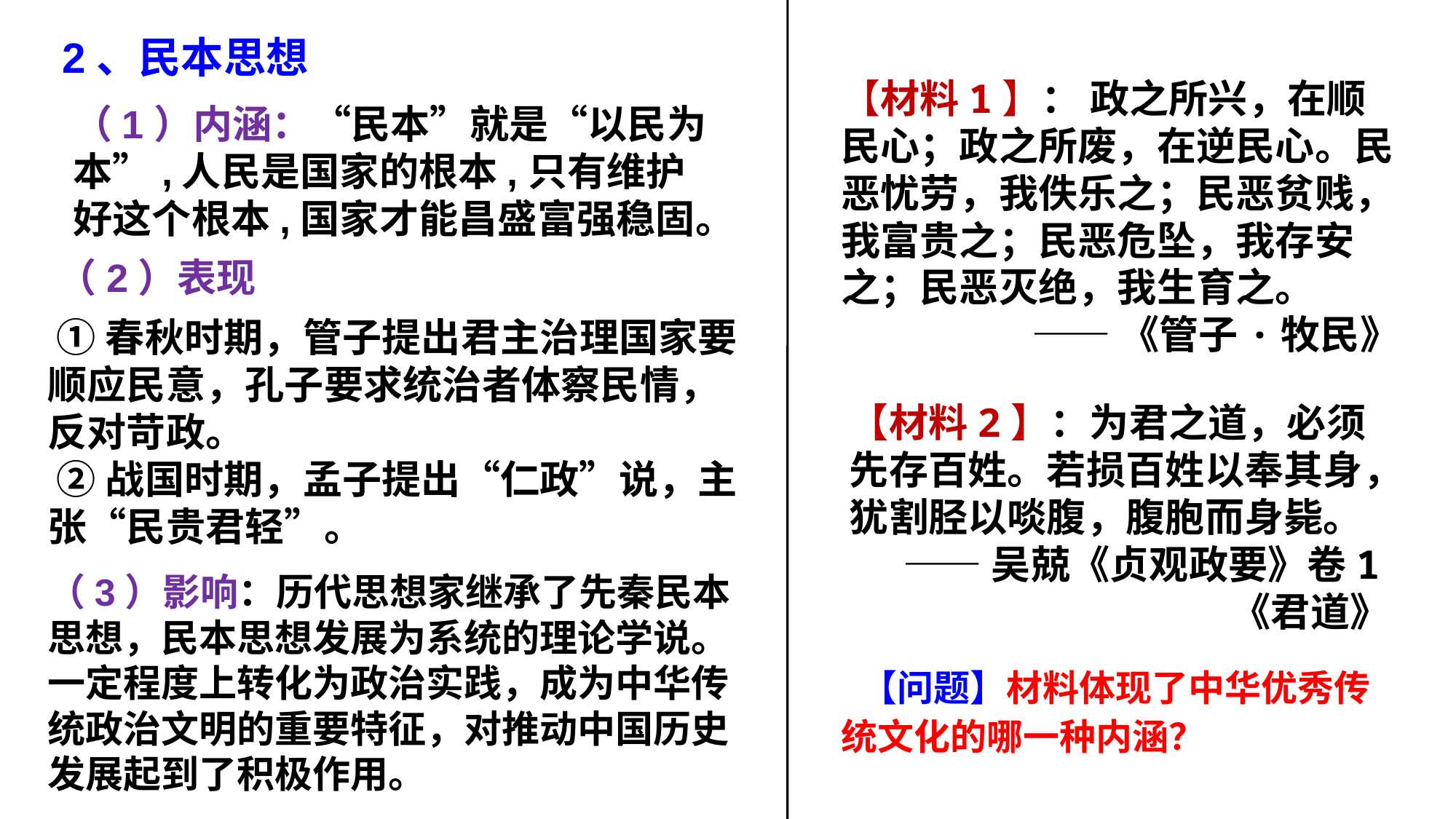

2、民本思想
【材料1】： 政之所兴，在顺民心；政之所废，在逆民心。民恶忧劳，我佚乐之；民恶贫贱，我富贵之；民恶危坠，我存安之；民恶灭绝，我生育之。
——《管子·牧民》
（1）内涵：“民本”就是“以民为本”,人民是国家的根本,只有维护好这个根本,国家才能昌盛富强稳固。
（2）表现
 ①春秋时期，管子提出君主治理国家要顺应民意，孔子要求统治者体察民情，反对苛政。
 ②战国时期，孟子提出“仁政”说，主张“民贵君轻”。
【材料2】：为君之道，必须先存百姓。若损百姓以奉其身，犹割胫以啖腹，腹胞而身毙。
——吴兢《贞观政要》卷1《君道》
（3）影响：历代思想家继承了先秦民本思想，民本思想发展为系统的理论学说。一定程度上转化为政治实践，成为中华传统政治文明的重要特征，对推动中国历史发展起到了积极作用。
 【问题】材料体现了中华优秀传统文化的哪一种内涵？